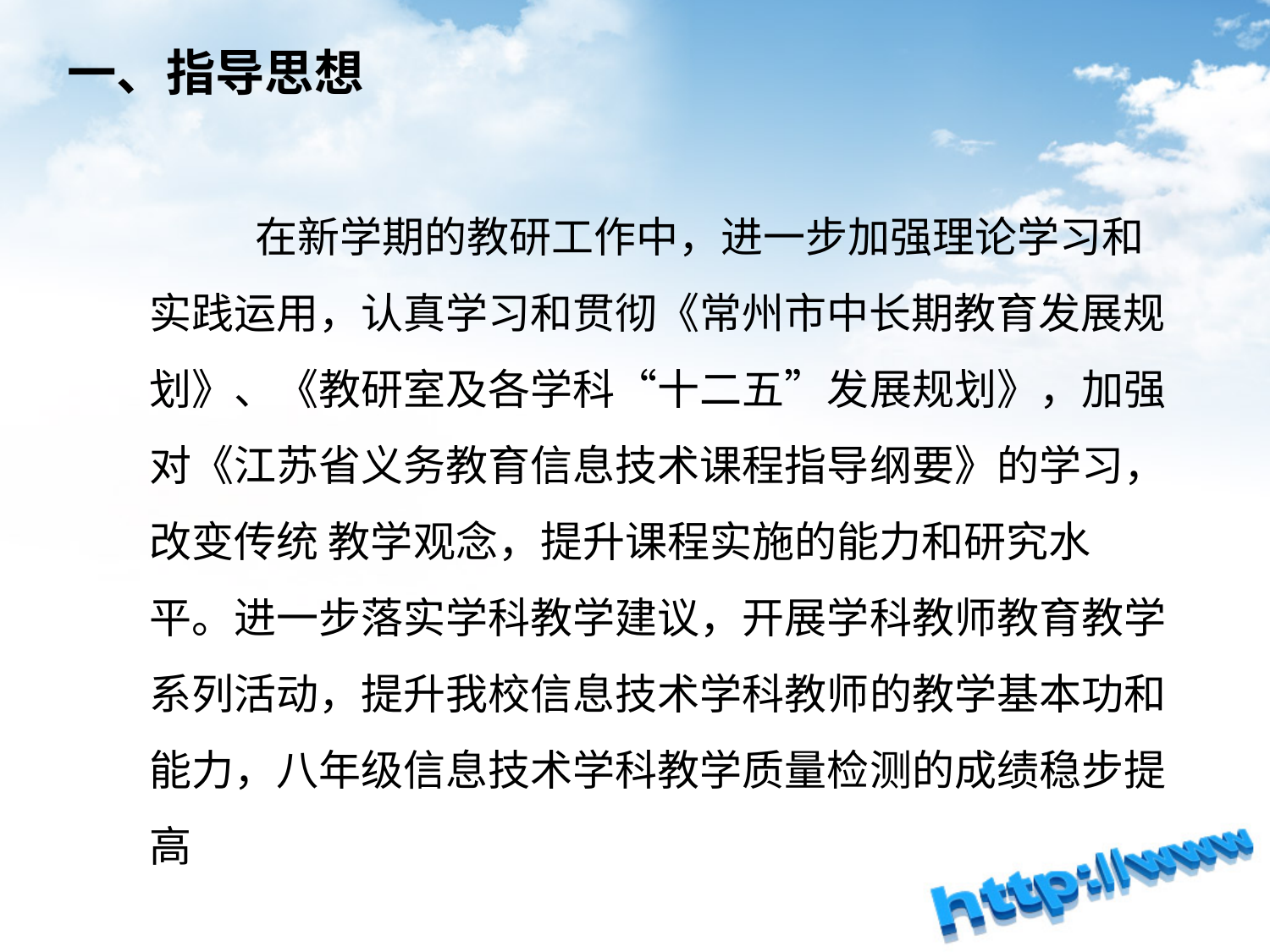

# 一、指导思想
               在新学期的教研工作中，进一步加强理论学习和实践运用，认真学习和贯彻《常州市中长期教育发展规划》、《教研室及各学科“十二五”发展规划》，加强对《江苏省义务教育信息技术课程指导纲要》的学习，改变传统 教学观念，提升课程实施的能力和研究水平。进一步落实学科教学建议，开展学科教师教育教学系列活动，提升我校信息技术学科教师的教学基本功和能力，八年级信息技术学科教学质量检测的成绩稳步提高